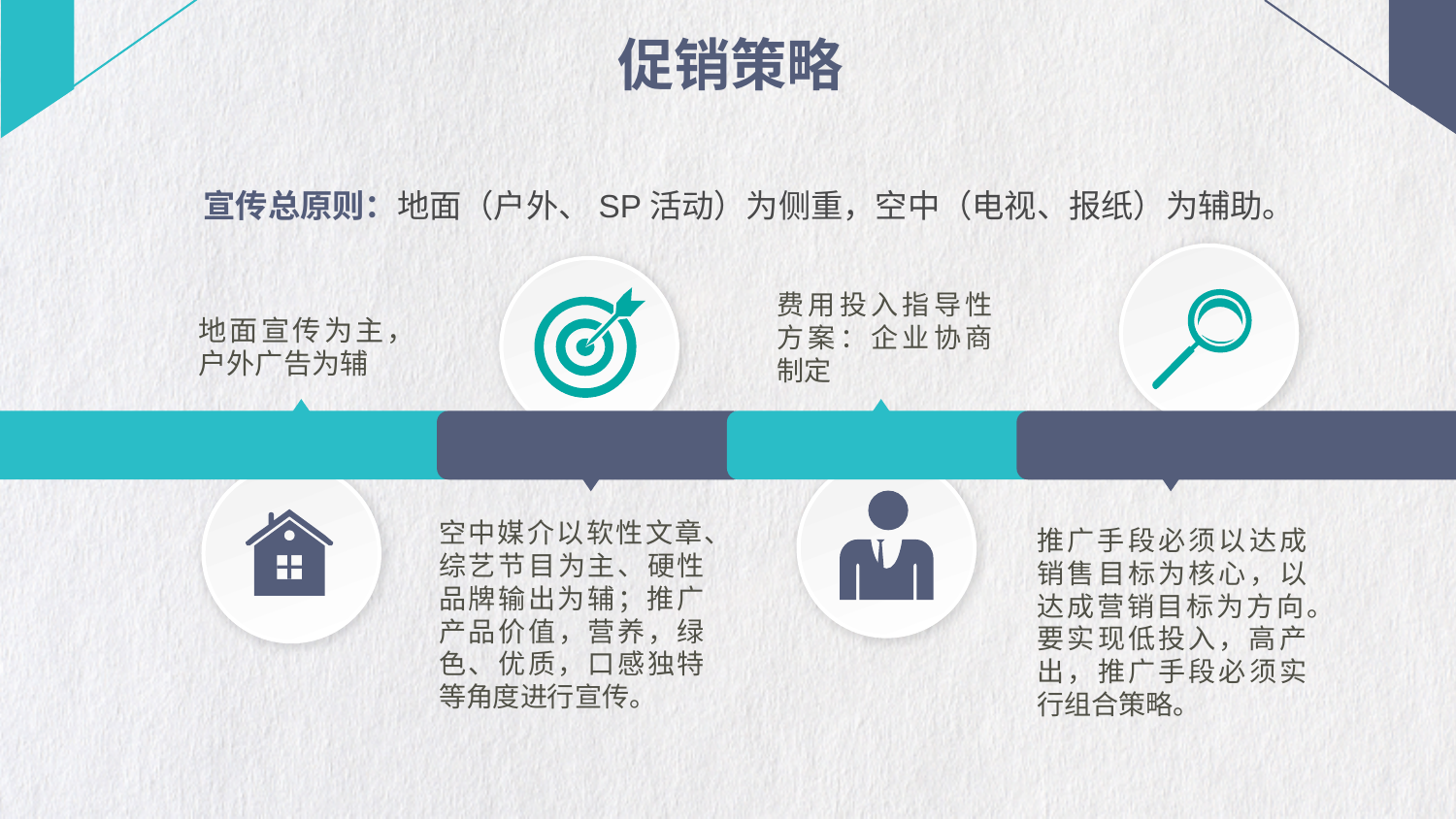

促销策略

宣传总原则：地面（户外、SP活动）为侧重，空中（电视、报纸）为辅助。

费用投入指导性方案：企业协商制定
地面宣传为主，户外广告为辅

空中媒介以软性文章、综艺节目为主、硬性品牌输出为辅；推广产品价值，营养，绿色、优质，口感独特等角度进行宣传。
推广手段必须以达成销售目标为核心，以达成营销目标为方向。要实现低投入，高产出，推广手段必须实行组合策略。